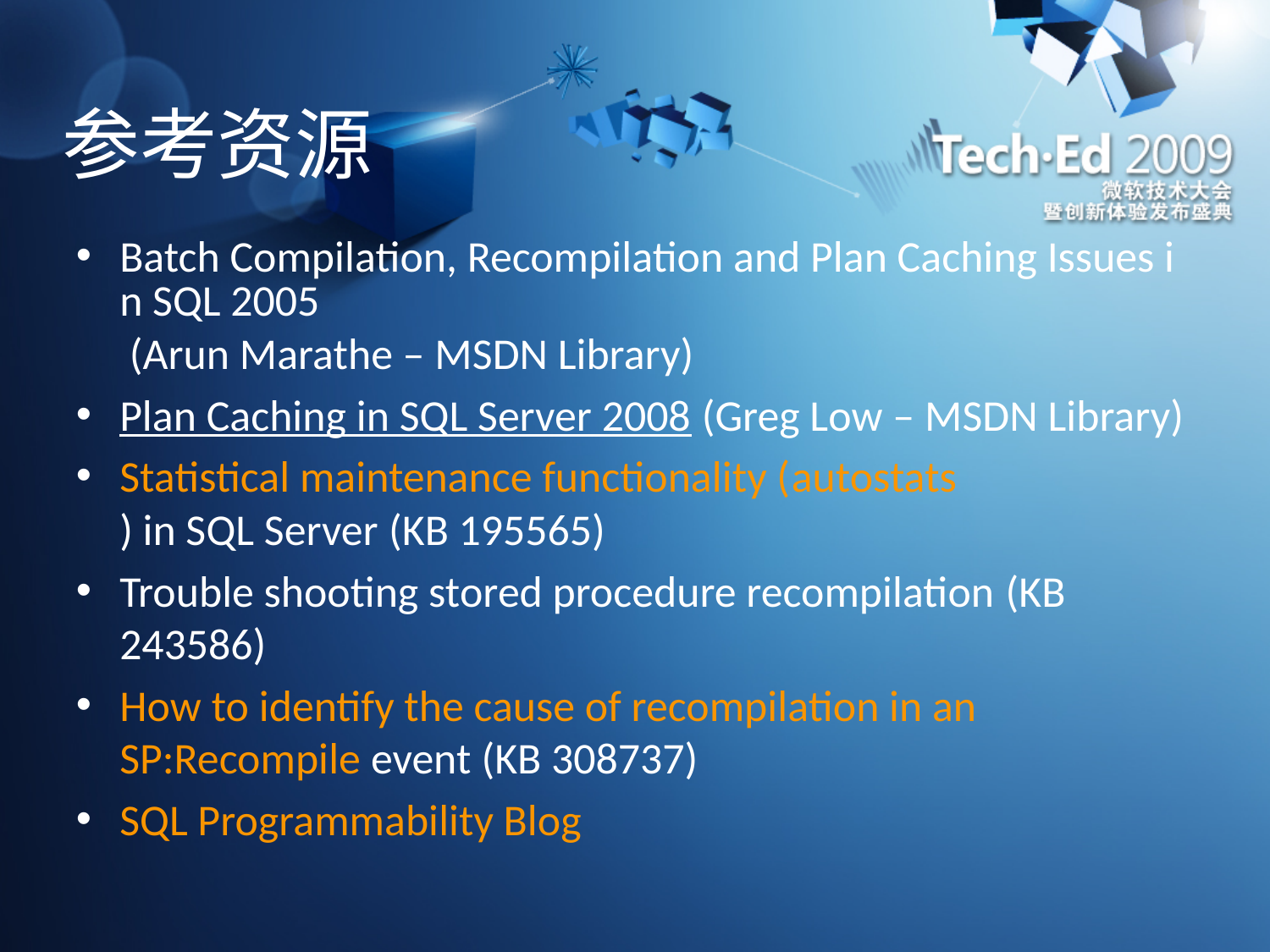

# 参考资源
Batch Compilation, Recompilation and Plan Caching Issues in SQL 2005 (Arun Marathe – MSDN Library)
Plan Caching in SQL Server 2008 (Greg Low – MSDN Library)
Statistical maintenance functionality (autostats) in SQL Server (KB 195565)
Trouble shooting stored procedure recompilation (KB 243586)
How to identify the cause of recompilation in an SP:Recompile event (KB 308737)
SQL Programmability Blog